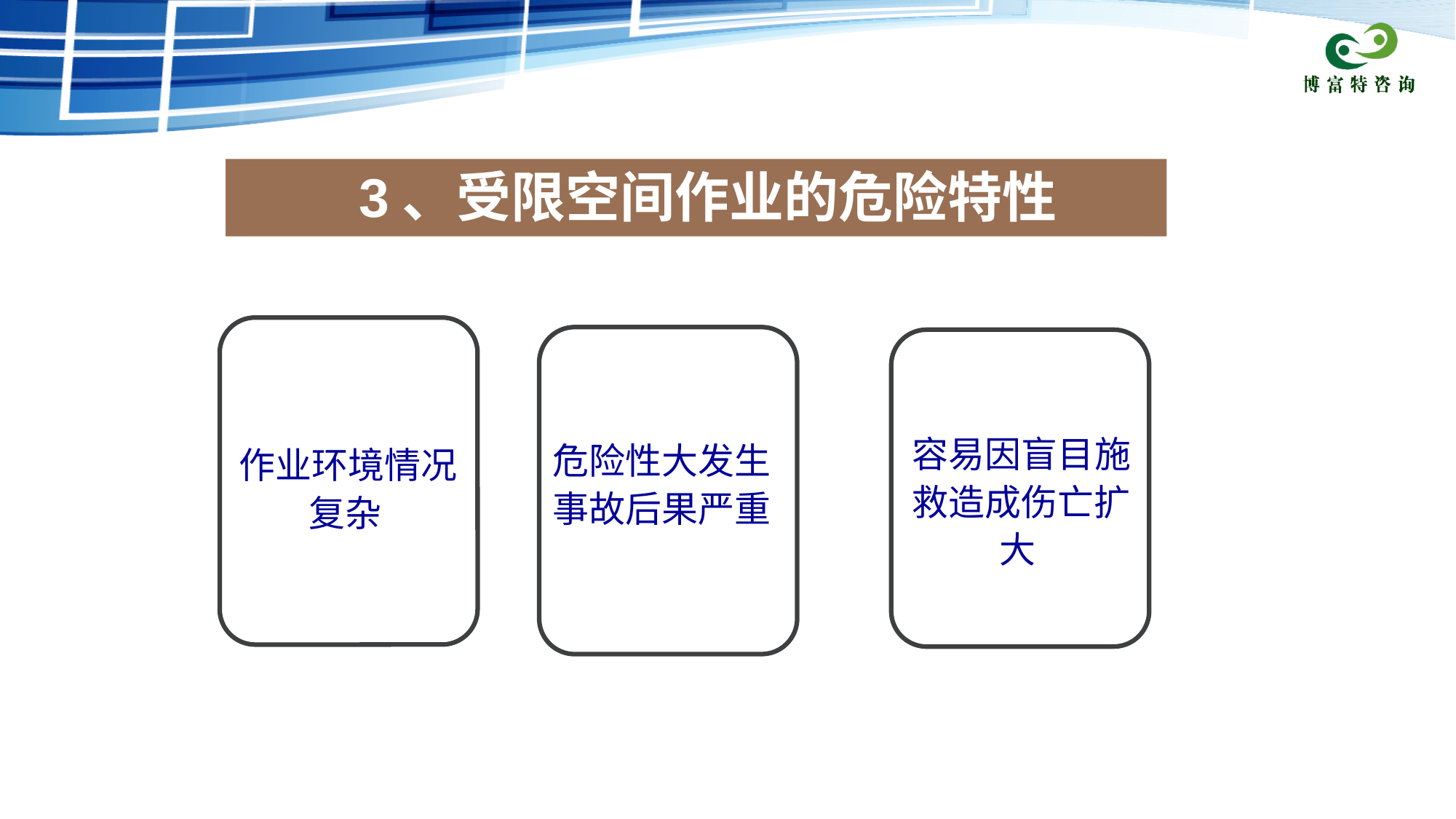

3、受限空间作业的危险特性

容易因盲目施救造成伤亡扩大
危险性大发生事故后果严重
作业环境情况复杂